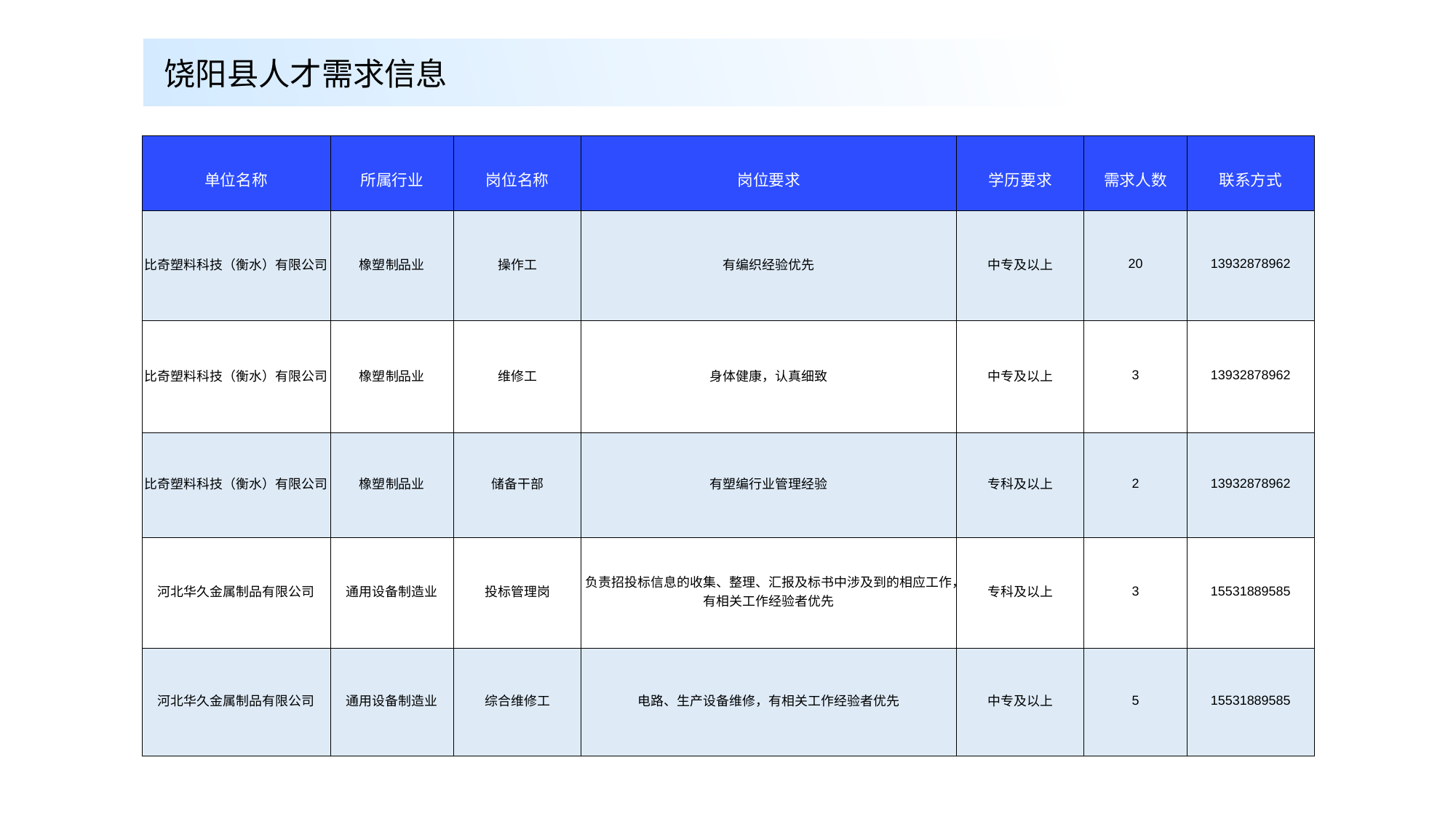

饶阳县人才需求信息
| 单位名称 | 所属行业 | 岗位名称 | 岗位要求 | 学历要求 | 需求人数 | 联系方式 |
| --- | --- | --- | --- | --- | --- | --- |
| 比奇塑料科技（衡水）有限公司 | 橡塑制品业 | 操作工 | 有编织经验优先 | 中专及以上 | 20 | 13932878962 |
| 比奇塑料科技（衡水）有限公司 | 橡塑制品业 | 维修工 | 身体健康，认真细致 | 中专及以上 | 3 | 13932878962 |
| 比奇塑料科技（衡水）有限公司 | 橡塑制品业 | 储备干部 | 有塑编行业管理经验 | 专科及以上 | 2 | 13932878962 |
| 河北华久金属制品有限公司 | 通用设备制造业 | 投标管理岗 | 负责招投标信息的收集、整理、汇报及标书中涉及到的相应工作，有相关工作经验者优先 | 专科及以上 | 3 | 15531889585 |
| 河北华久金属制品有限公司 | 通用设备制造业 | 综合维修工 | 电路、生产设备维修，有相关工作经验者优先 | 中专及以上 | 5 | 15531889585 |
36